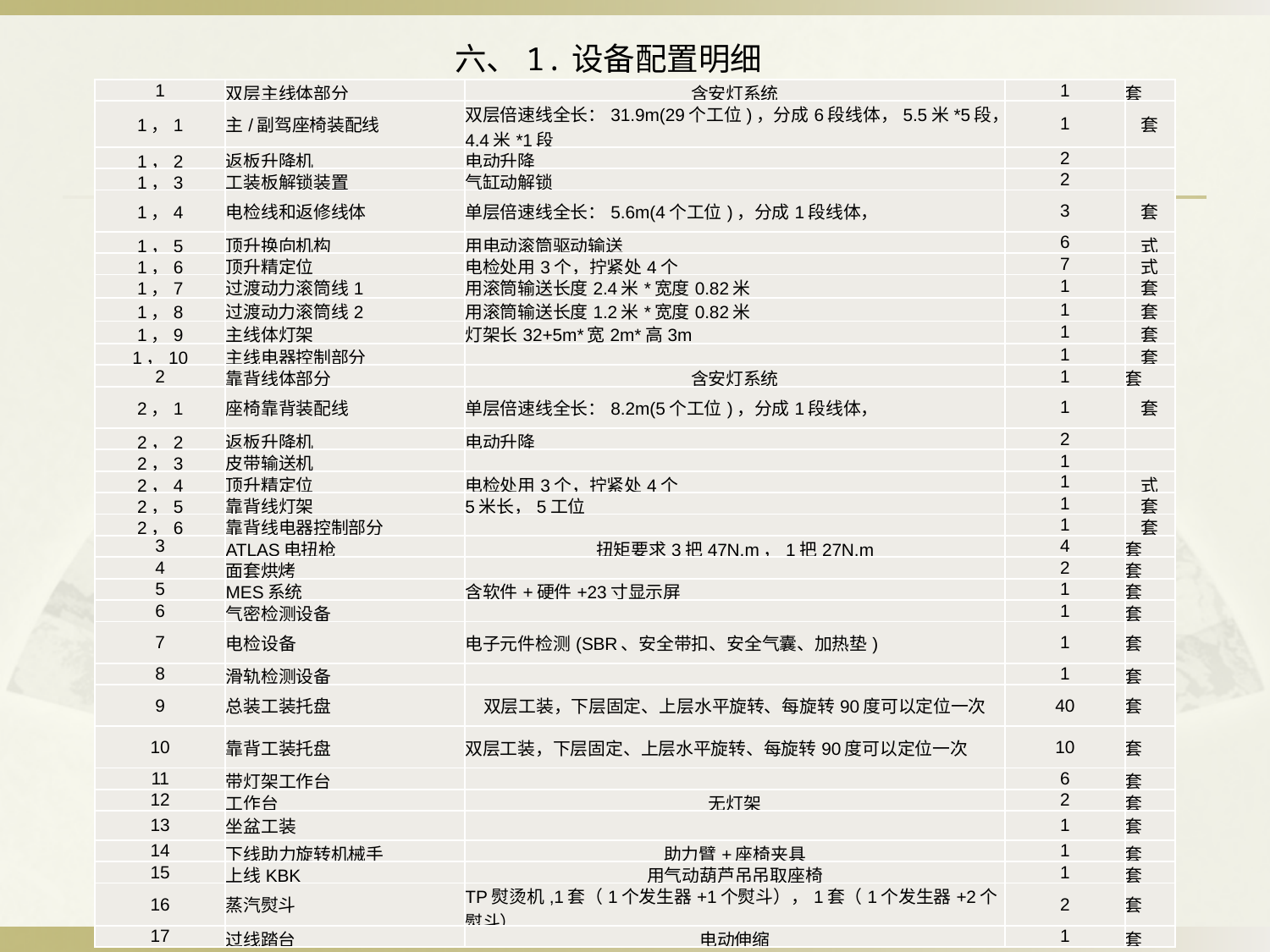

六、1.设备配置明细
| 1 | 双层主线体部分 | 含安灯系统 | 1 | 套 |
| --- | --- | --- | --- | --- |
| 1，1 | 主/副驾座椅装配线 | 双层倍速线全长：31.9m(29个工位)，分成6段线体，5.5米\*5段，4.4米\*1段 | 1 | 套 |
| 1，2 | 返板升降机 | 电动升降 | 2 |  |
| 1，3 | 工装板解锁装置 | 气缸动解锁 | 2 |  |
| 1，4 | 电检线和返修线体 | 单层倍速线全长：5.6m(4个工位)，分成1段线体， | 3 | 套 |
| 1，5 | 顶升换向机构 | 用电动滚筒驱动输送 | 6 | 式 |
| 1，6 | 顶升精定位 | 电检处用3个，拧紧处4个 | 7 | 式 |
| 1，7 | 过渡动力滚筒线1 | 用滚筒输送长度2.4米\*宽度0.82米 | 1 | 套 |
| 1，8 | 过渡动力滚筒线2 | 用滚筒输送长度1.2米\*宽度0.82米 | 1 | 套 |
| 1，9 | 主线体灯架 | 灯架长32+5m\*宽2m\*高3m | 1 | 套 |
| 1，10 | 主线电器控制部分 |  | 1 | 套 |
| 2 | 靠背线体部分 | 含安灯系统 | 1 | 套 |
| 2，1 | 座椅靠背装配线 | 单层倍速线全长：8.2m(5个工位)，分成1段线体， | 1 | 套 |
| 2，2 | 返板升降机 | 电动升降 | 2 |  |
| 2，3 | 皮带输送机 |  | 1 |  |
| 2，4 | 顶升精定位 | 电检处用3个，拧紧处4个 | 1 | 式 |
| 2，5 | 靠背线灯架 | 5米长，5工位 | 1 | 套 |
| 2，6 | 靠背线电器控制部分 |  | 1 | 套 |
| 3 | ATLAS电扭枪 | 扭矩要求3把47N.m，1把27N.m | 4 | 套 |
| 4 | 面套烘烤 |  | 2 | 套 |
| 5 | MES系统 | 含软件+硬件+23寸显示屏 | 1 | 套 |
| 6 | 气密检测设备 |  | 1 | 套 |
| 7 | 电检设备 | 电子元件检测(SBR、安全带扣、安全气囊、加热垫) | 1 | 套 |
| 8 | 滑轨检测设备 |  | 1 | 套 |
| 9 | 总装工装托盘 | 双层工装，下层固定、上层水平旋转、每旋转90度可以定位一次 | 40 | 套 |
| 10 | 靠背工装托盘 | 双层工装，下层固定、上层水平旋转、每旋转90度可以定位一次 | 10 | 套 |
| 11 | 带灯架工作台 |  | 6 | 套 |
| 12 | 工作台 | 无灯架 | 2 | 套 |
| 13 | 坐盆工装 |  | 1 | 套 |
| 14 | 下线助力旋转机械手 | 助力臂+座椅夹具 | 1 | 套 |
| 15 | 上线KBK | 用气动葫芦吊吊取座椅 | 1 | 套 |
| 16 | 蒸汽熨斗 | TP熨烫机,1套（1个发生器+1个熨斗），1套（1个发生器+2个熨斗） | 2 | 套 |
| 17 | 过线踏台 | 电动伸缩 | 1 | 套 |